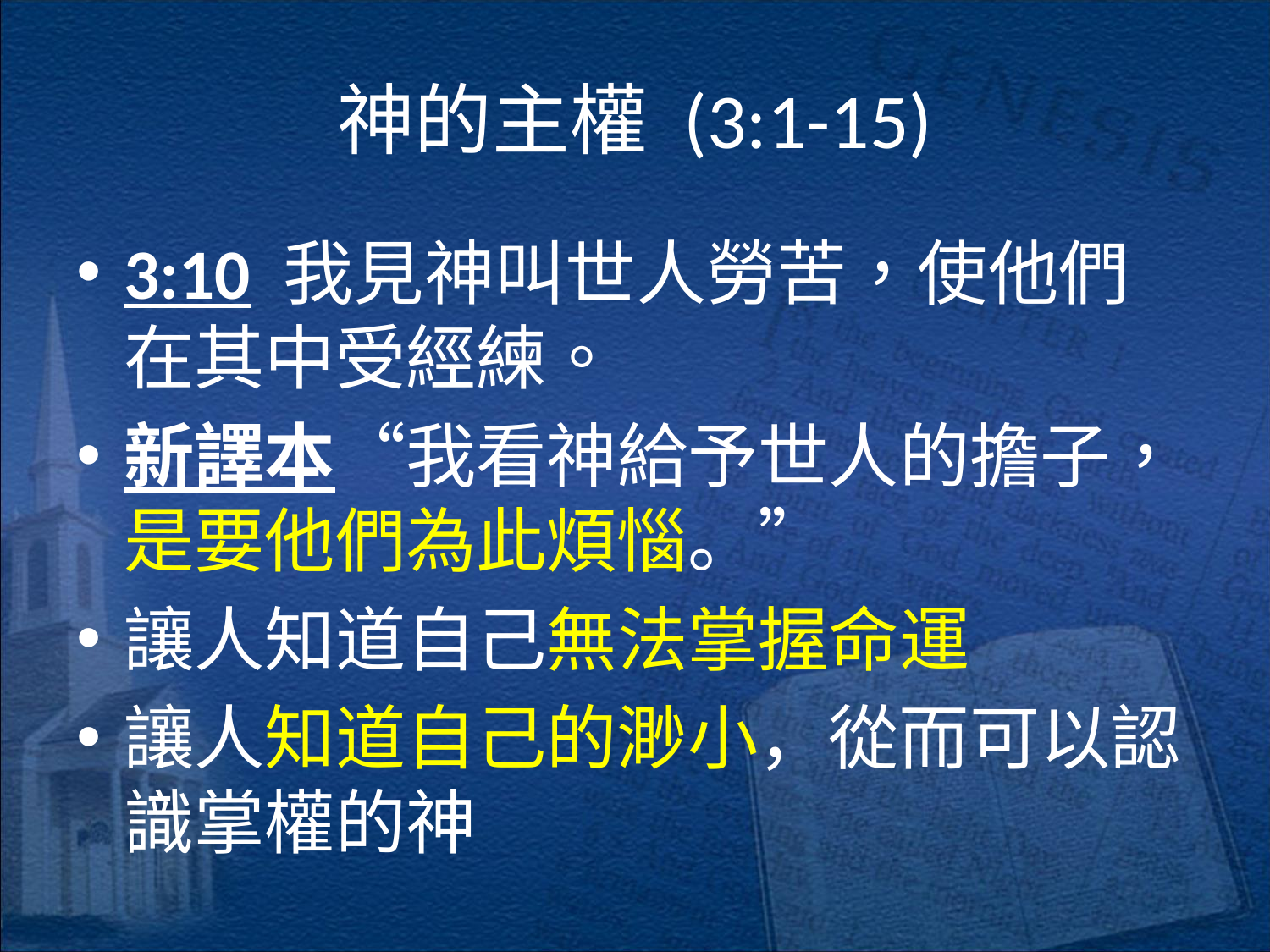

# 神的主權 (3:1-15)
3:10 我見神叫世人勞苦，使他們在其中受經練。
新譯本“我看神給予世人的擔子，是要他們為此煩惱。”
讓人知道自己無法掌握命運
讓人知道自己的渺小，從而可以認識掌權的神